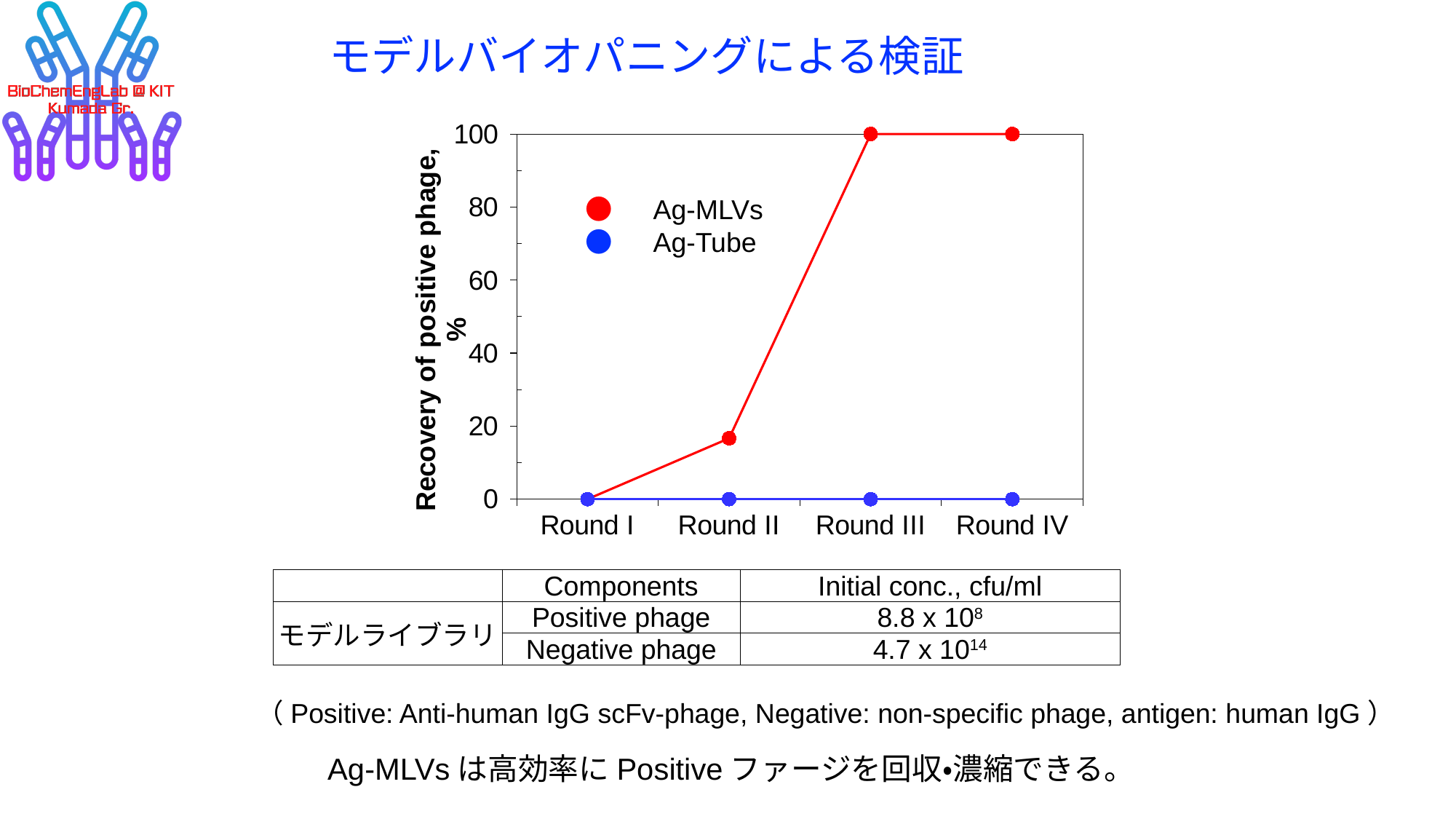

# モデルバイオパニングによる検証

### Chart

| Category | 条件１ IgG-MLVs | 条件１ IgG-Tube |
|---|---|---|
| Round I | 0.0 | 0.0 |
| Round II | 16.666666666666668 | 0.0 |
| Round III | 100.0 | 0.0 |
| Round IV | 100.0 | 0.0 |
●　Ag-MLVs
●　Ag-Tube
|  | Components | Initial conc., cfu/ml |
| --- | --- | --- |
| モデルライブラリ | Positive phage | 8.8 x 108 |
|  | Negative phage | 4.7 x 1014 |
（Positive: Anti-human IgG scFv-phage, Negative: non-specific phage, antigen: human IgG）
Ag-MLVsは高効率にPositiveファージを回収・濃縮できる。